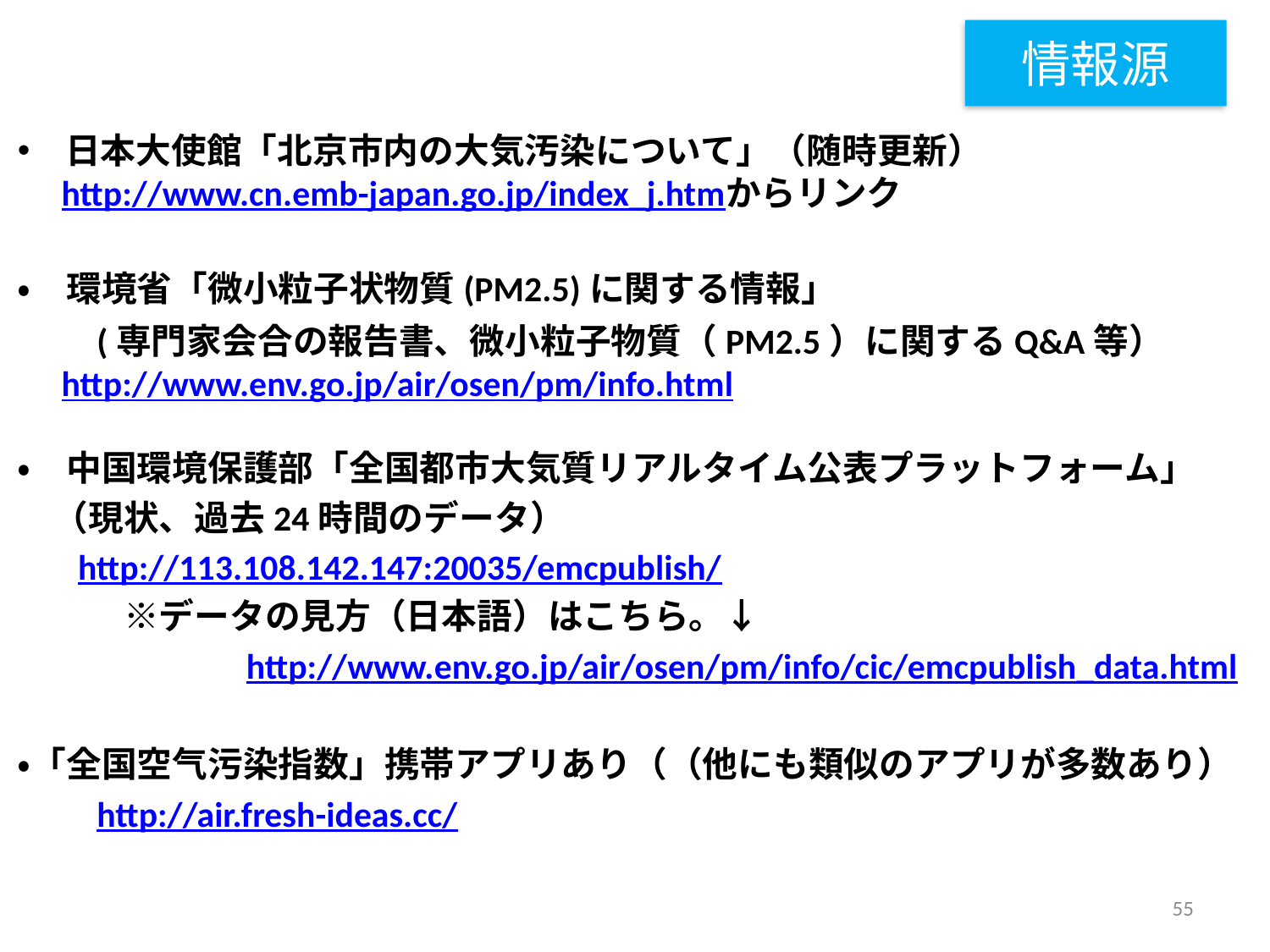

# 情報源
日本大使館「北京市内の大気汚染について」（随時更新）
　http://www.cn.emb-japan.go.jp/index_j.htmからリンク

・　環境省「微小粒子状物質(PM2.5)に関する情報」
　　(専門家会合の報告書、微小粒子物質（PM2.5）に関するQ&A等）
　http://www.env.go.jp/air/osen/pm/info.html

・　中国環境保護部「全国都市大気質リアルタイム公表プラットフォーム」
　（現状、過去24時間のデータ）
 　http://113.108.142.147:20035/emcpublish/
　　　※データの見方（日本語）はこちら。↓
　　　　　　 http://www.env.go.jp/air/osen/pm/info/cic/emcpublish_data.html

・「全国空气污染指数」携帯アプリあり（（他にも類似のアプリが多数あり）
　　http://air.fresh-ideas.cc/
55